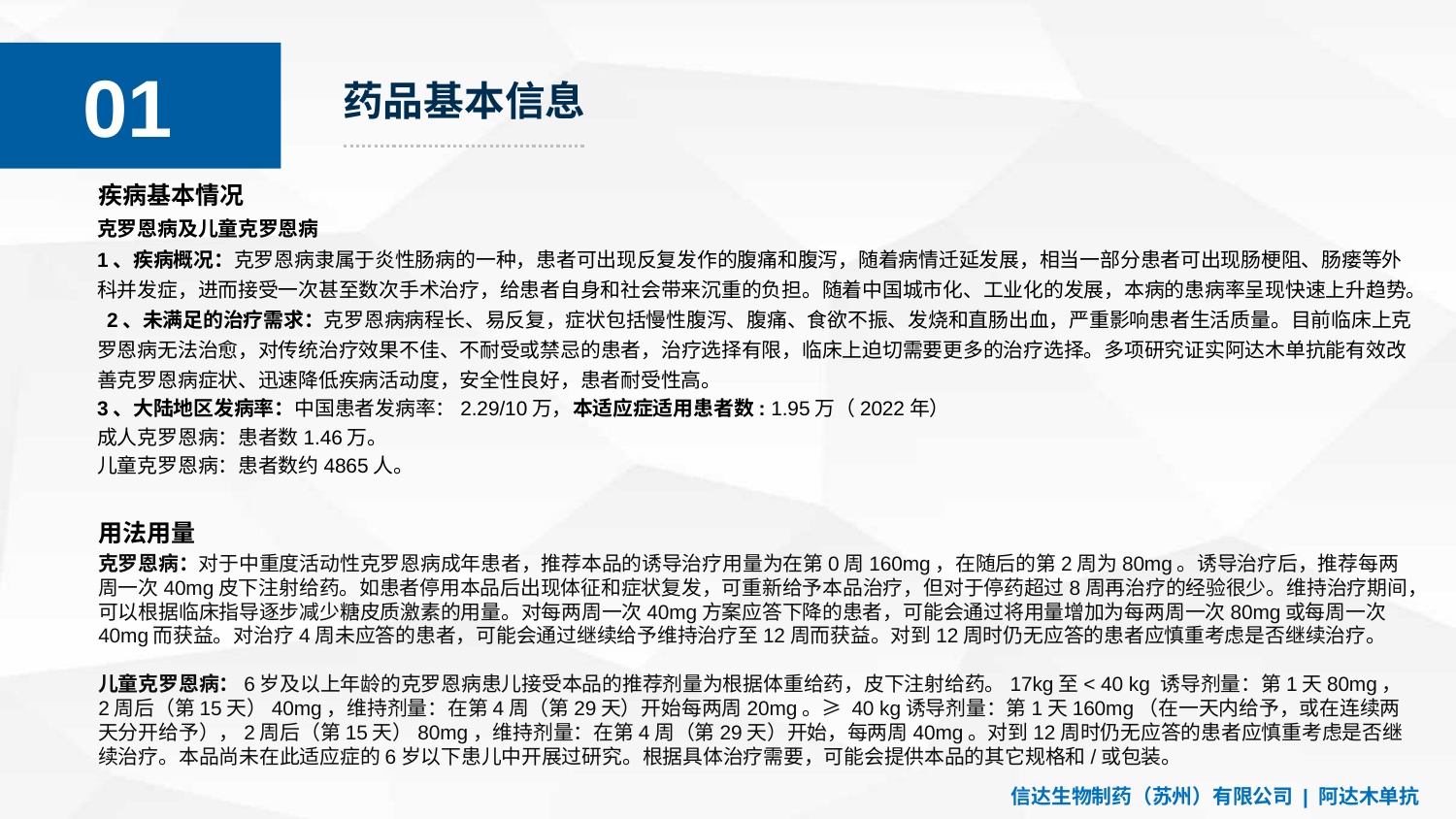

01
01
药品基本信息
疾病基本情况
克罗恩病及儿童克罗恩病
1、疾病概况：克罗恩病隶属于炎性肠病的一种，患者可出现反复发作的腹痛和腹泻，随着病情迁延发展，相当一部分患者可出现肠梗阻、肠瘘等外科并发症，进而接受一次甚至数次手术治疗，给患者自身和社会带来沉重的负担。随着中国城市化、工业化的发展，本病的患病率呈现快速上升趋势。 2、未满足的治疗需求：克罗恩病病程长、易反复，症状包括慢性腹泻、腹痛、食欲不振、发烧和直肠出血，严重影响患者生活质量。目前临床上克罗恩病无法治愈，对传统治疗效果不佳、不耐受或禁忌的患者，治疗选择有限，临床上迫切需要更多的治疗选择。多项研究证实阿达木单抗能有效改善克罗恩病症状、迅速降低疾病活动度，安全性良好，患者耐受性高。
3、大陆地区发病率：中国患者发病率：2.29/10万，本适应症适用患者数: 1.95万（2022年）
成人克罗恩病：患者数1.46万。
儿童克罗恩病：患者数约4865人。

用法用量
克罗恩病：对于中重度活动性克罗恩病成年患者，推荐本品的诱导治疗用量为在第0周160mg，在随后的第2周为80mg。诱导治疗后，推荐每两周一次40mg皮下注射给药。如患者停用本品后出现体征和症状复发，可重新给予本品治疗，但对于停药超过8周再治疗的经验很少。维持治疗期间，可以根据临床指导逐步减少糖皮质激素的用量。对每两周一次40mg方案应答下降的患者，可能会通过将用量增加为每两周一次80mg或每周一次40mg而获益。对治疗4周未应答的患者，可能会通过继续给予维持治疗至12周而获益。对到12周时仍无应答的患者应慎重考虑是否继续治疗。

儿童克罗恩病：6岁及以上年龄的克罗恩病患儿接受本品的推荐剂量为根据体重给药，皮下注射给药。17kg至< 40 kg 诱导剂量：第1天80mg，2周后（第15天）40mg，维持剂量：在第4周（第29天）开始每两周20mg。≥ 40 kg诱导剂量：第1天160mg（在一天内给予，或在连续两天分开给予），2周后（第15天）80mg，维持剂量：在第4周（第29天）开始，每两周40mg。对到12周时仍无应答的患者应慎重考虑是否继续治疗。本品尚未在此适应症的6岁以下患儿中开展过研究。根据具体治疗需要，可能会提供本品的其它规格和/或包装。

信达生物制药（苏州）有限公司 | 阿达木单抗